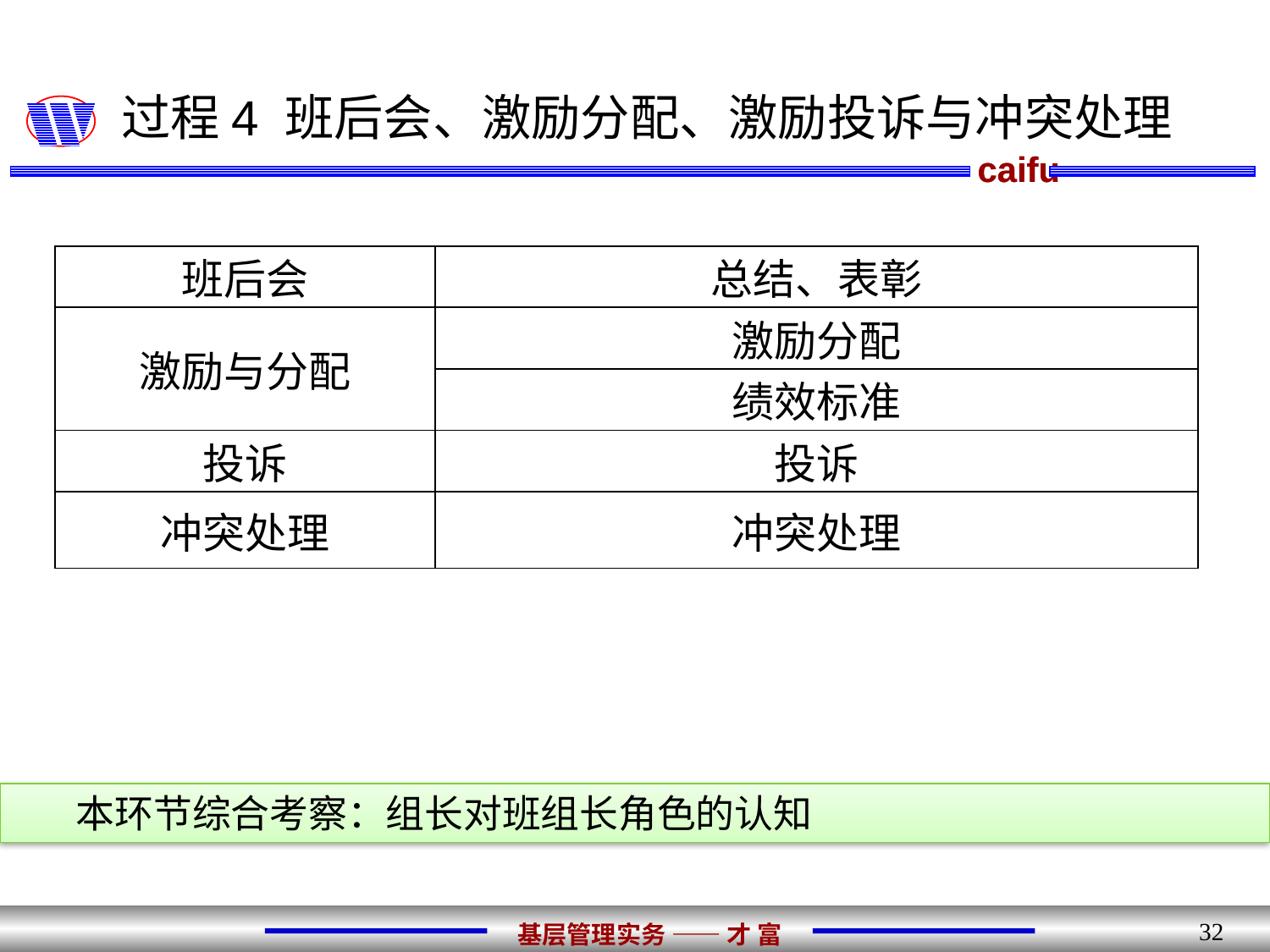

# 过程4 班后会、激励分配、激励投诉与冲突处理
| 班后会 | 总结、表彰 |
| --- | --- |
| 激励与分配 | 激励分配 |
|  | 绩效标准 |
| 投诉 | 投诉 |
| 冲突处理 | 冲突处理 |

本环节综合考察：组长对班组长角色的认知